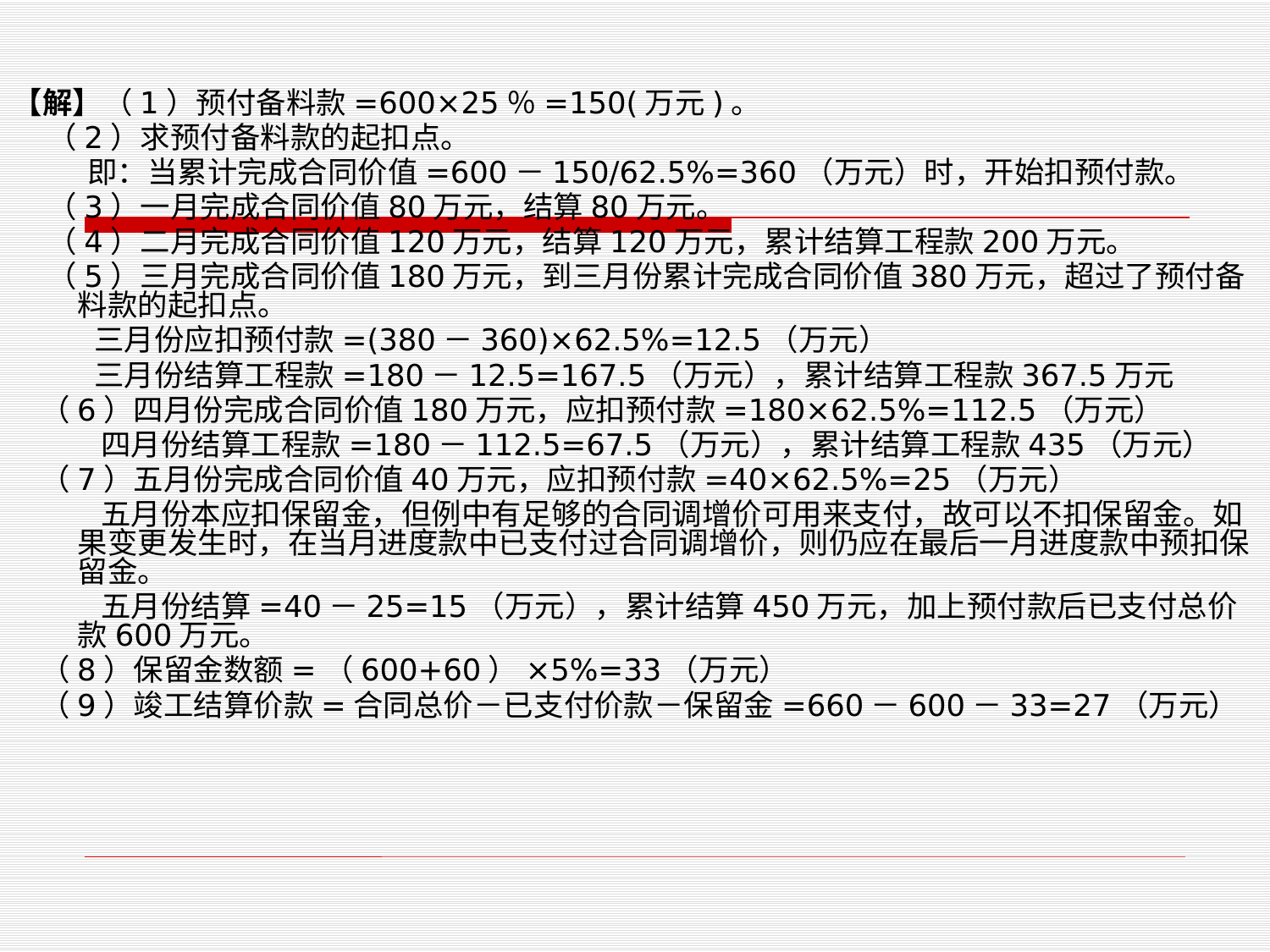

【解】（1）预付备料款=600×25％=150(万元)。
    （2）求预付备料款的起扣点。
          即：当累计完成合同价值=600－150/62.5%=360（万元）时，开始扣预付款。
    （3）一月完成合同价值80万元，结算80万元。
    （4）二月完成合同价值120万元，结算120万元，累计结算工程款200万元。
    （5）三月完成合同价值180万元，到三月份累计完成合同价值380万元，超过了预付备料款的起扣点。
           三月份应扣预付款=(380－360)×62.5%=12.5（万元）
           三月份结算工程款=180－12.5=167.5（万元），累计结算工程款367.5万元
   （6）四月份完成合同价值180万元，应扣预付款=180×62.5%=112.5（万元）
            四月份结算工程款=180－112.5=67.5（万元），累计结算工程款435（万元）
   （7）五月份完成合同价值40万元，应扣预付款=40×62.5%=25（万元）
            五月份本应扣保留金，但例中有足够的合同调增价可用来支付，故可以不扣保留金。如果变更发生时，在当月进度款中已支付过合同调增价，则仍应在最后一月进度款中预扣保留金。
            五月份结算=40－25=15（万元），累计结算450万元，加上预付款后已支付总价款600万元。
   （8）保留金数额=（600+60）×5%=33（万元）
   （9）竣工结算价款=合同总价－已支付价款－保留金=660－600－33=27（万元）